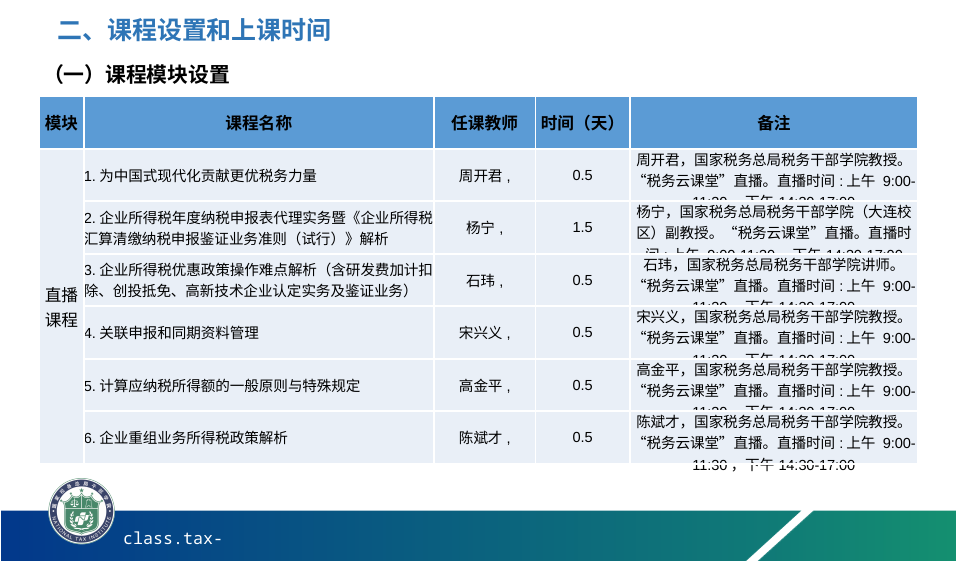

二、课程设置和上课时间
（一）课程模块设置
| 模块 | 课程名称 | 任课教师 | 时间（天） | 备注 |
| --- | --- | --- | --- | --- |
| 直播课程 | 1.为中国式现代化贡献更优税务力量 | 周开君, | 0.5 | 周开君，国家税务总局税务干部学院教授。“税务云课堂”直播。直播时间:上午 9:00-11:30，下午14:30-17:00 |
|  | 2.企业所得税年度纳税申报表代理实务暨《企业所得税汇算清缴纳税申报鉴证业务准则（试行）》解析 | 杨宁, | 1.5 | 杨宁，国家税务总局税务干部学院（大连校区）副教授。“税务云课堂”直播。直播时间:上午 9:00-11:30，下午14:30-17:00 |
|  | 3.企业所得税优惠政策操作难点解析（含研发费加计扣除、创投抵免、高新技术企业认定实务及鉴证业务） | 石玮, | 0.5 | 石玮，国家税务总局税务干部学院讲师。“税务云课堂”直播。直播时间:上午 9:00-11:30，下午14:30-17:00 |
|  | 4.关联申报和同期资料管理 | 宋兴义, | 0.5 | 宋兴义，国家税务总局税务干部学院教授。“税务云课堂”直播。直播时间:上午 9:00-11:30，下午14:30-17:00 |
|  | 5.计算应纳税所得额的一般原则与特殊规定 | 高金平, | 0.5 | 高金平，国家税务总局税务干部学院教授。“税务云课堂”直播。直播时间:上午 9:00-11:30，下午14:30-17:00 |
|  | 6.企业重组业务所得税政策解析 | 陈斌才, | 0.5 | 陈斌才，国家税务总局税务干部学院教授。“税务云课堂”直播。直播时间:上午 9:00-11:30，下午14:30-17:00 |